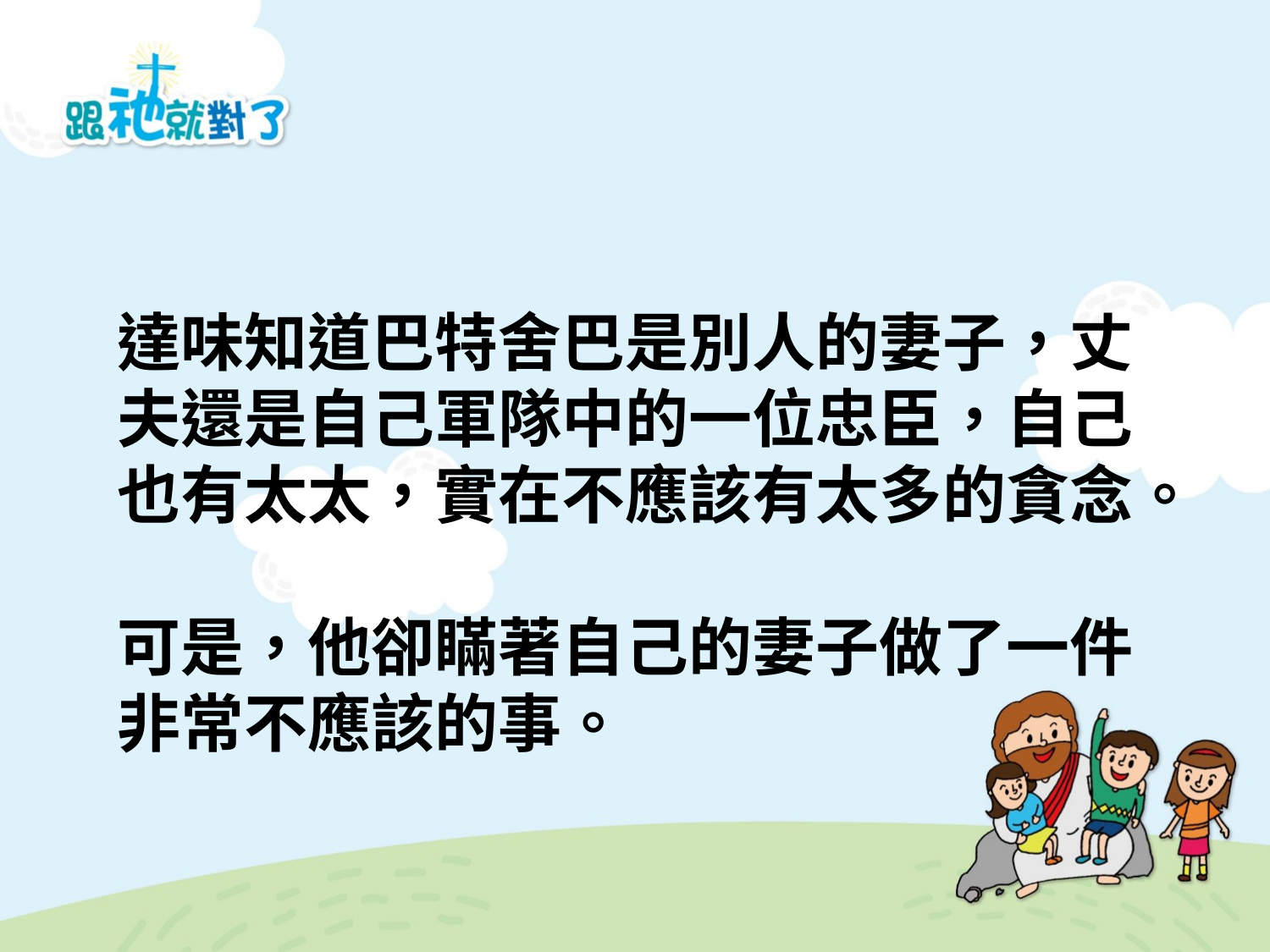

達味知道巴特舍巴是別人的妻子，丈夫還是自己軍隊中的一位忠臣，自己也有太太，實在不應該有太多的貪念。

可是，他卻瞞著自己的妻子做了一件非常不應該的事。